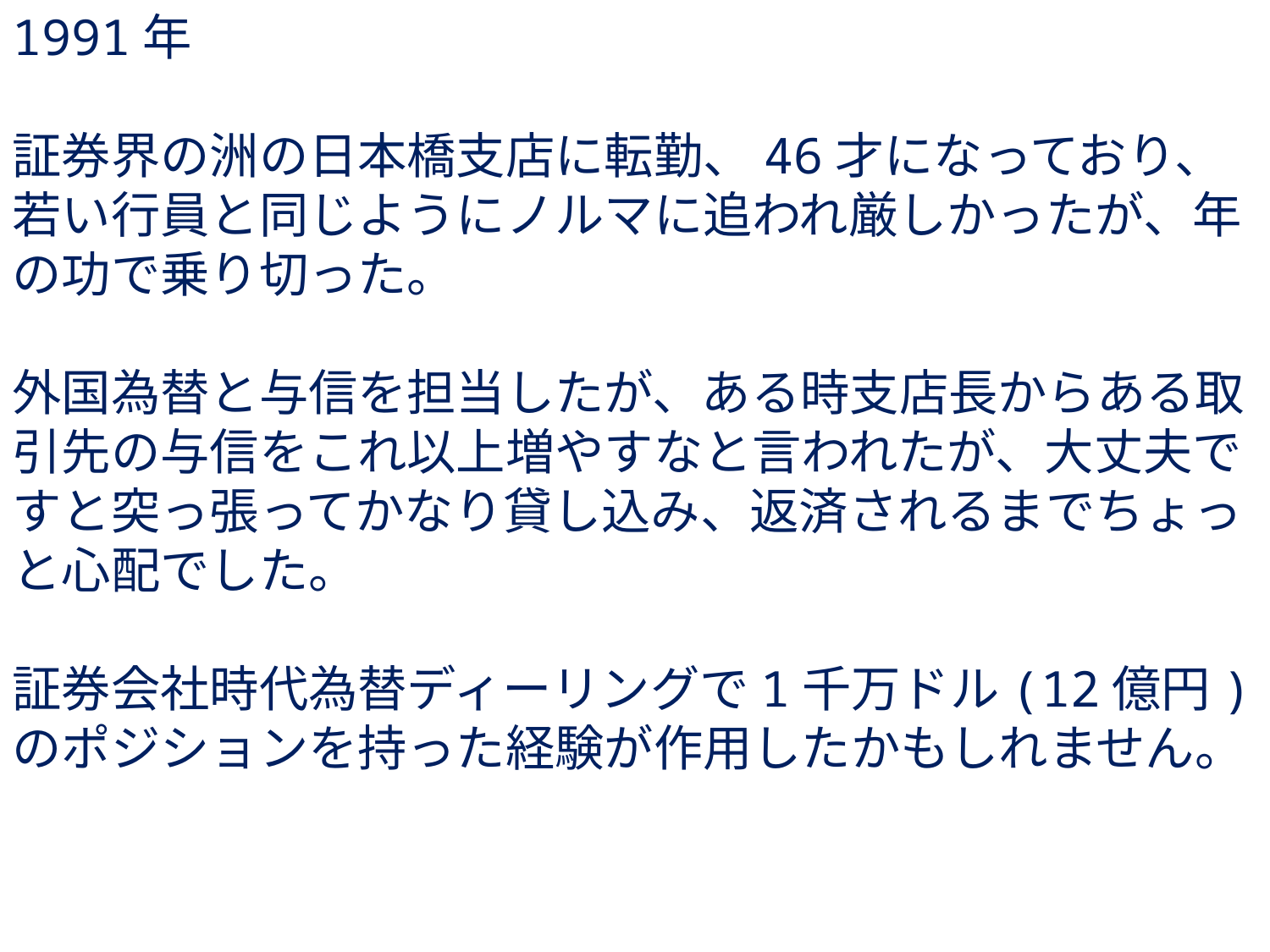

1991年

証券界の洲の日本橋支店に転勤、46才になっており、若い行員と同じようにノルマに追われ厳しかったが、年の功で乗り切った。

外国為替と与信を担当したが、ある時支店長からある取引先の与信をこれ以上増やすなと言われたが、大丈夫ですと突っ張ってかなり貸し込み、返済されるまでちょっと心配でした。

証券会社時代為替ディーリングで1千万ドル(12億円)のポジションを持った経験が作用したかもしれません。